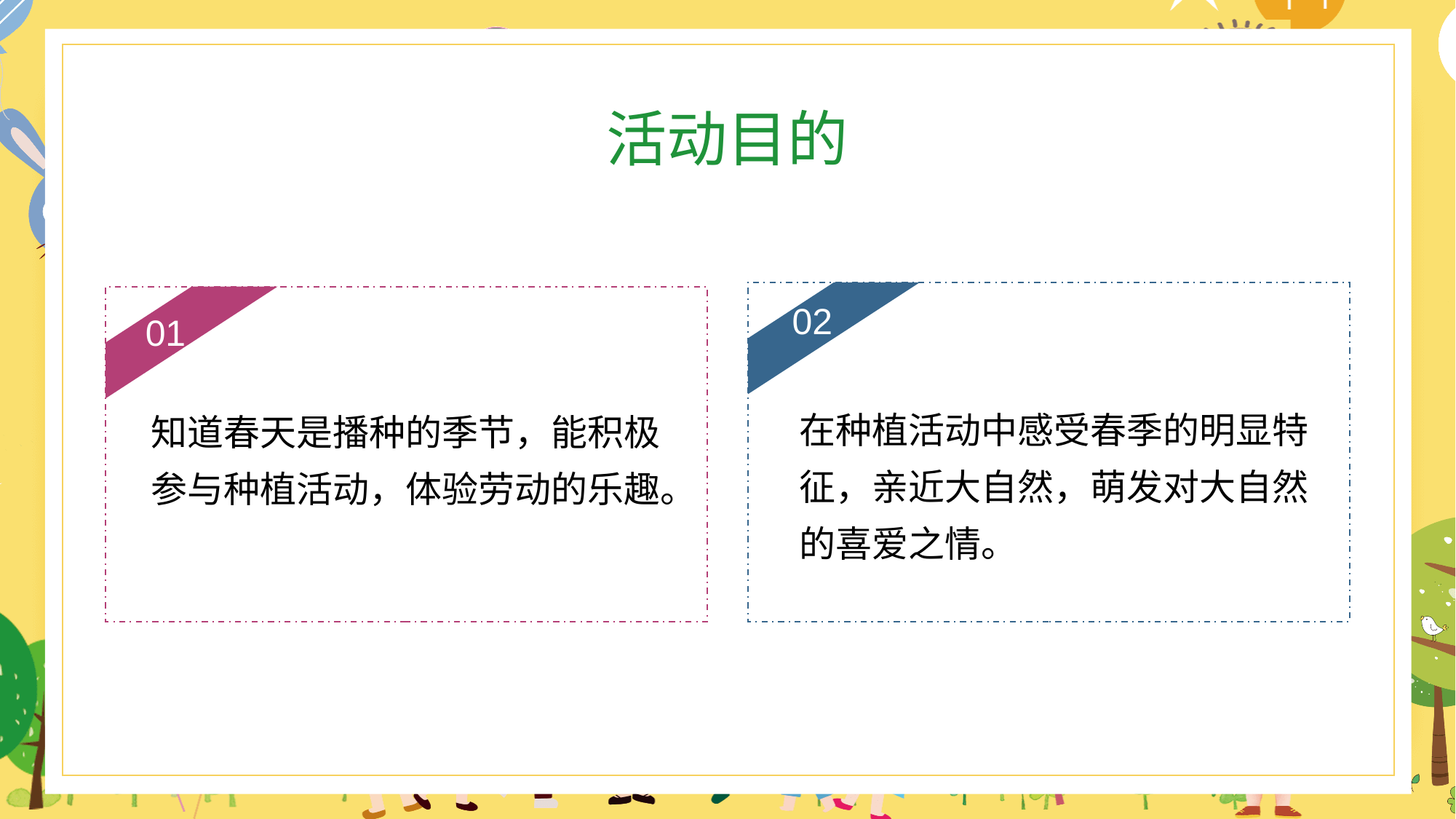

活动目的

02
在种植活动中感受春季的明显特征，亲近大自然，萌发对大自然的喜爱之情。

01
知道春天是播种的季节，能积极参与种植活动，体验劳动的乐趣。